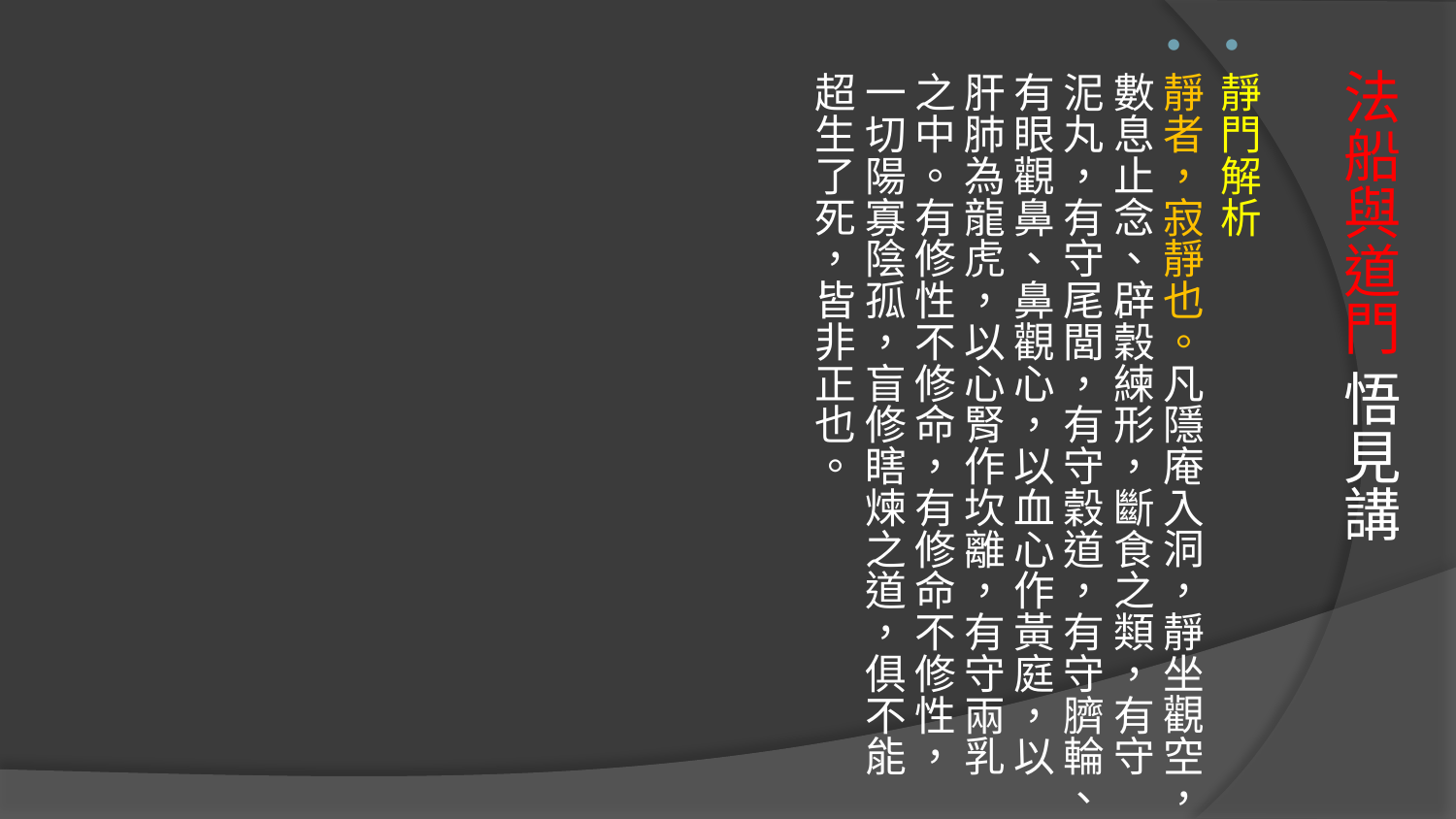

靜門解析
靜者，寂靜也。凡隱庵入洞，靜坐觀空，數息止念、辟穀練形，斷食之類，有守泥丸，有守尾閭，有守穀道，有守臍輪、有眼觀鼻、鼻觀心，以血心作黃庭，以肝肺為龍虎，以心腎作坎離，有守兩乳之中。有修性不修命，有修命不修性，一切陽寡陰孤，盲修瞎煉之道，俱不能超生了死，皆非正也。

# 法船與道門 悟見講